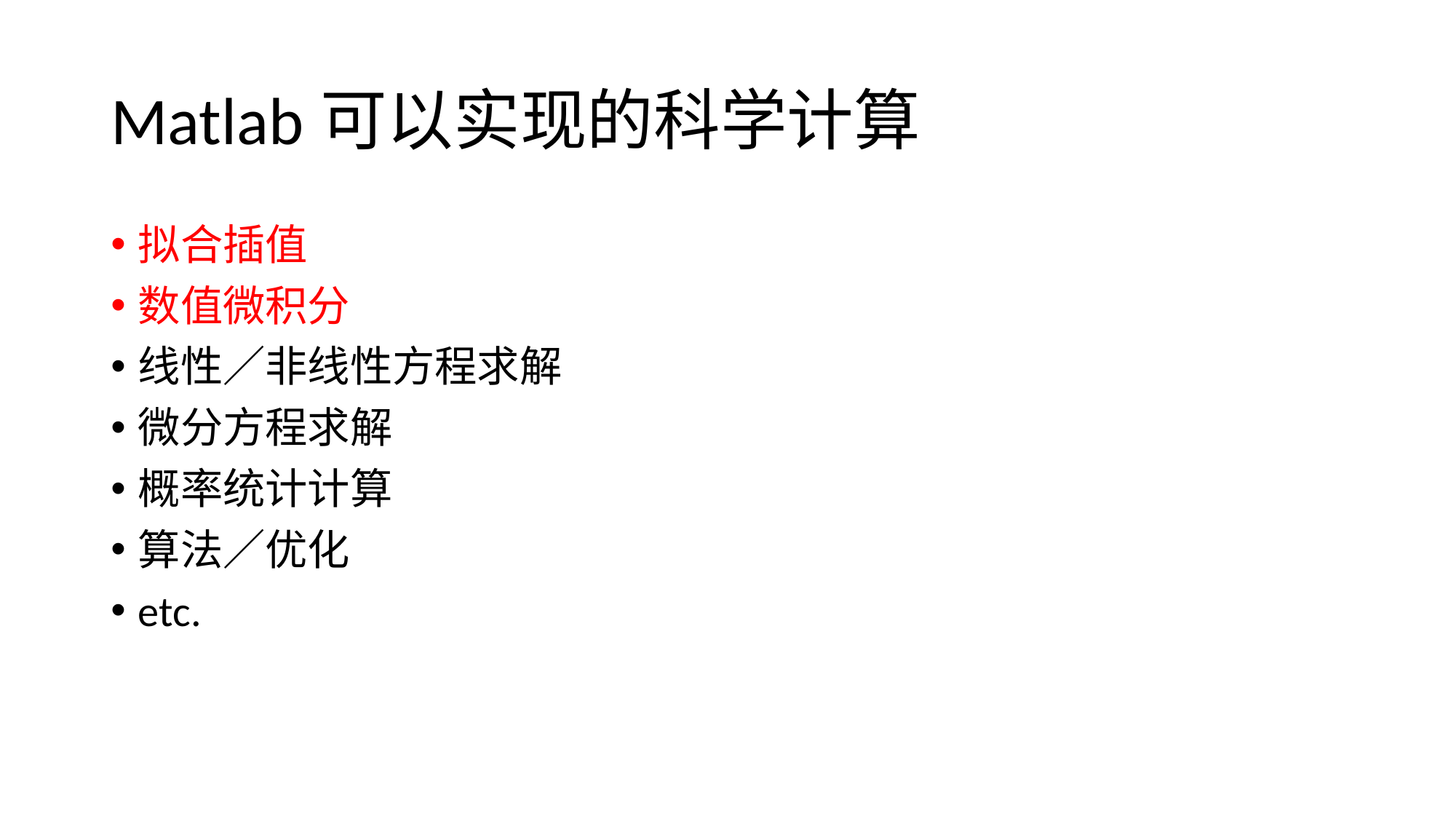

# Matlab可以实现的科学计算
拟合插值
数值微积分
线性／非线性方程求解
微分方程求解
概率统计计算
算法／优化
etc.